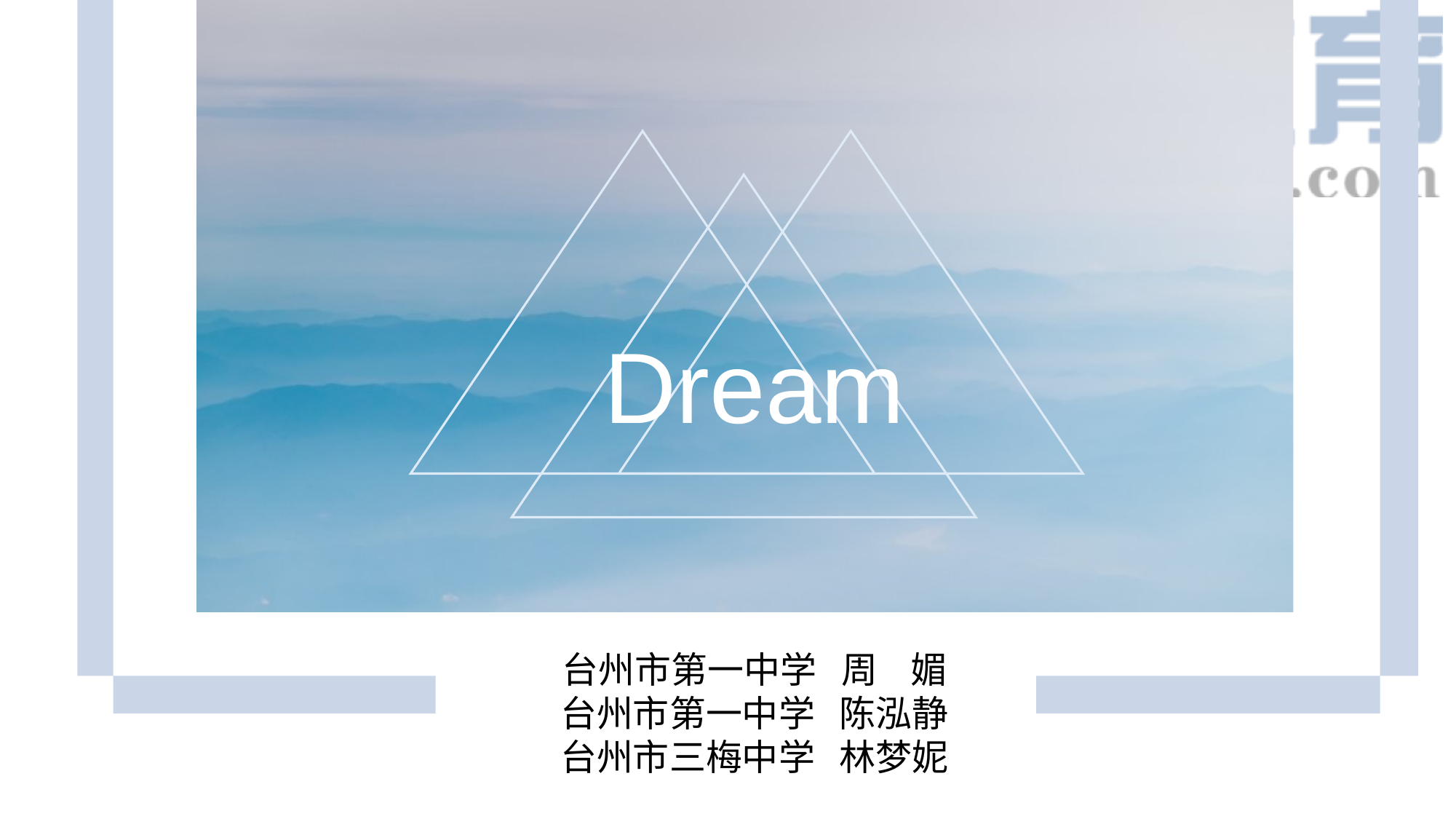

Dream
台州市第一中学   周    媚
台州市第一中学   陈泓静
台州市三梅中学   林梦妮